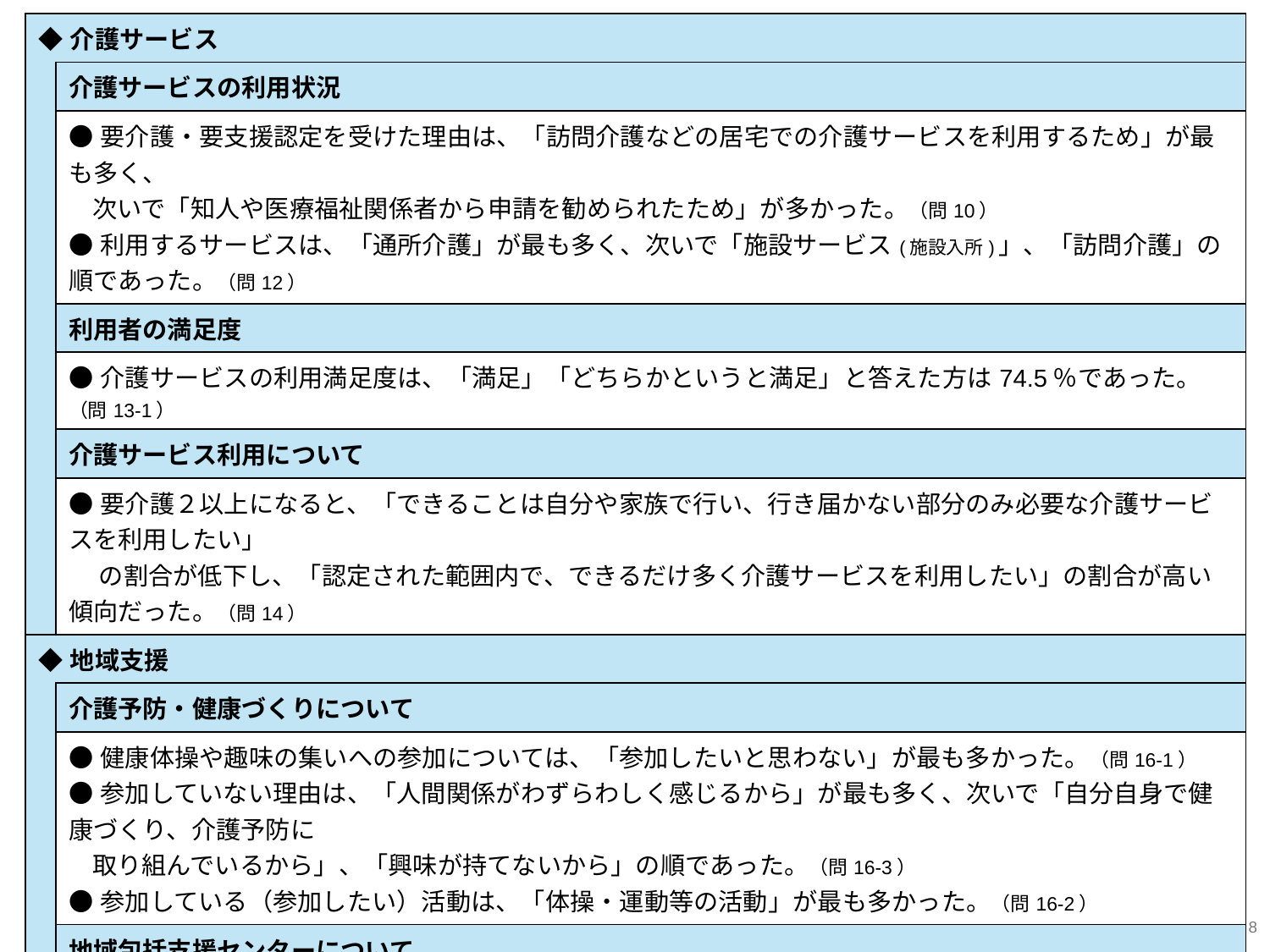

| ◆介護サービス | 介護サービス |
| --- | --- |
|  | 介護サービスの利用状況 |
|  | ●要介護・要支援認定を受けた理由は、「訪問介護などの居宅での介護サービスを利用するため」が最も多く、 次いで「知人や医療福祉関係者から申請を勧められたため」が多かった。（問10） ●利用するサービスは、「通所介護」が最も多く、次いで「施設サービス(施設入所)」、「訪問介護」の順であった。（問12） |
|  | 利用者の満足度 |
|  | ●介護サービスの利用満足度は、「満足」「どちらかというと満足」と答えた方は74.5％であった。（問13-1） |
|  | 介護サービス利用について |
|  | ●要介護２以上になると、「できることは自分や家族で行い、行き届かない部分のみ必要な介護サービスを利用したい」 　 の割合が低下し、「認定された範囲内で、できるだけ多く介護サービスを利用したい」の割合が高い傾向だった。（問14） |
| ◆地域支援 | 地域支援 |
|  | 介護予防・健康づくりについて |
|  | ●健康体操や趣味の集いへの参加については、「参加したいと思わない」が最も多かった。（問16-1） ●参加していない理由は、「人間関係がわずらわしく感じるから」が最も多く、次いで「自分自身で健康づくり、介護予防に 取り組んでいるから」、「興味が持てないから」の順であった。（問16-3） ●参加している（参加したい）活動は、「体操・運動等の活動」が最も多かった。（問16-2） |
|  | 地域包括支援センターについて |
|  | ●相談・利用したことがあるものは、「高齢者の健康・福祉・医療に関する様々な相談」が最も多かった。（問17-2） |
|  | 認知症について |
|  | ●「自分が認知症になっても、住み慣れた地域や環境で生活を続けたい」という回答が多かった。（問19） ●認知症になった場合の住み慣れた地域での生活は、「自分の思いを伝えることができる家族や友人がいる、 または、 地域のコミュニティがある」という回答が多かった。（問20） ●認知症サポーターの認知度については、「認知症サポーターのことは知らない」が最も多かった。（問21-1） ●認知症サポーターの活動については、「認知症サポーターの役割は重要だと思う」という回答が多かった。（問21-2） |
8